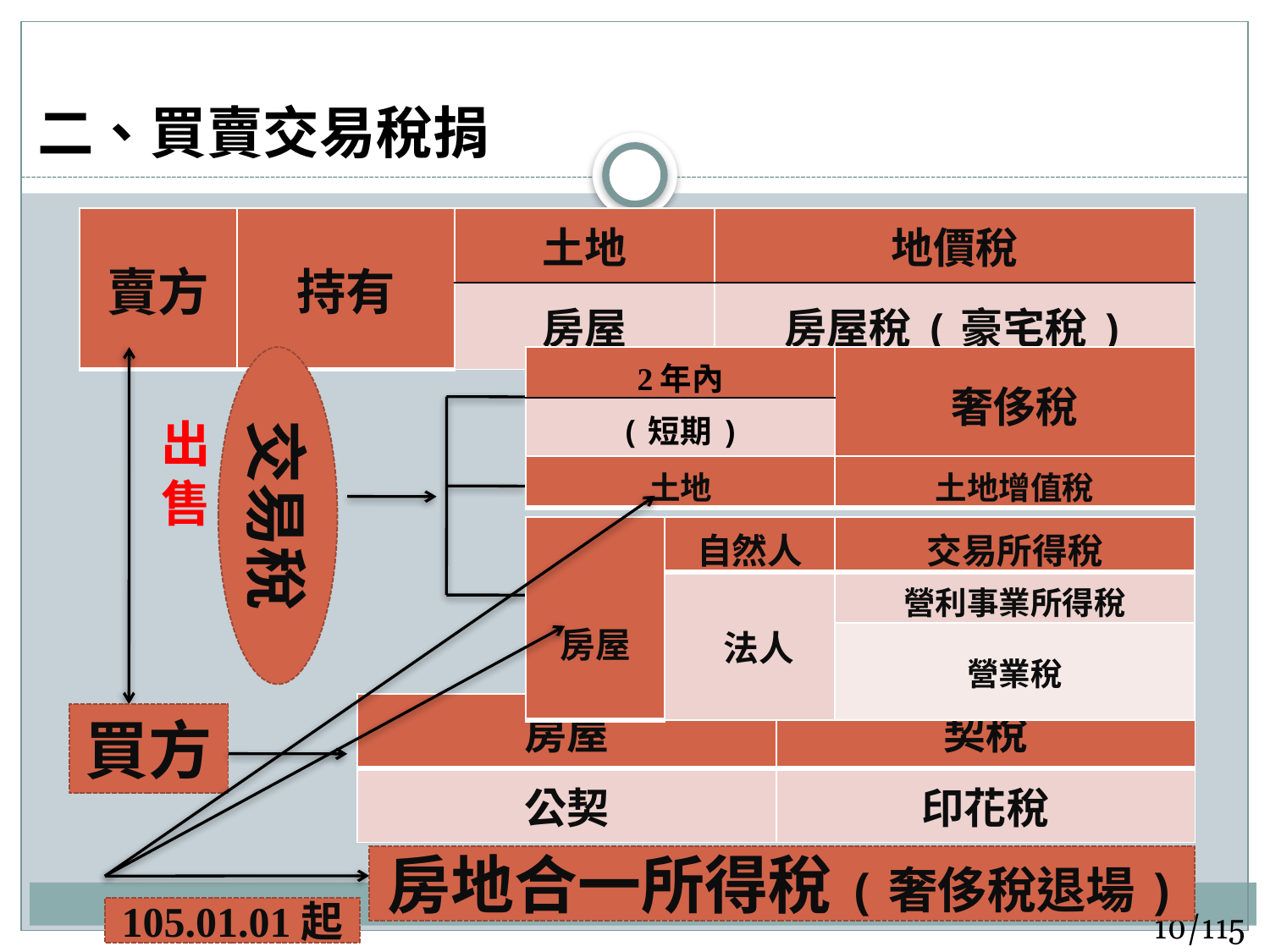

# 二、買賣交易稅捐
| 賣方 | 持有 | 土地 | 地價稅 |
| --- | --- | --- | --- |
|  |  | 房屋 | 房屋稅(豪宅稅) |
交易稅
| 2年內 | 奢侈稅 |
| --- | --- |
| (短期) |  |
出
售
| 土地 | 土地增值稅 |
| --- | --- |
| 房屋 | 自然人 | 交易所得稅 |
| --- | --- | --- |
|  | 法人 | 營利事業所得稅 |
|  |  | 營業稅 |
| 房屋 | 契稅 |
| --- | --- |
| 公契 | 印花稅 |
買方
房地合一所得稅(奢侈稅退場)
105.01.01起